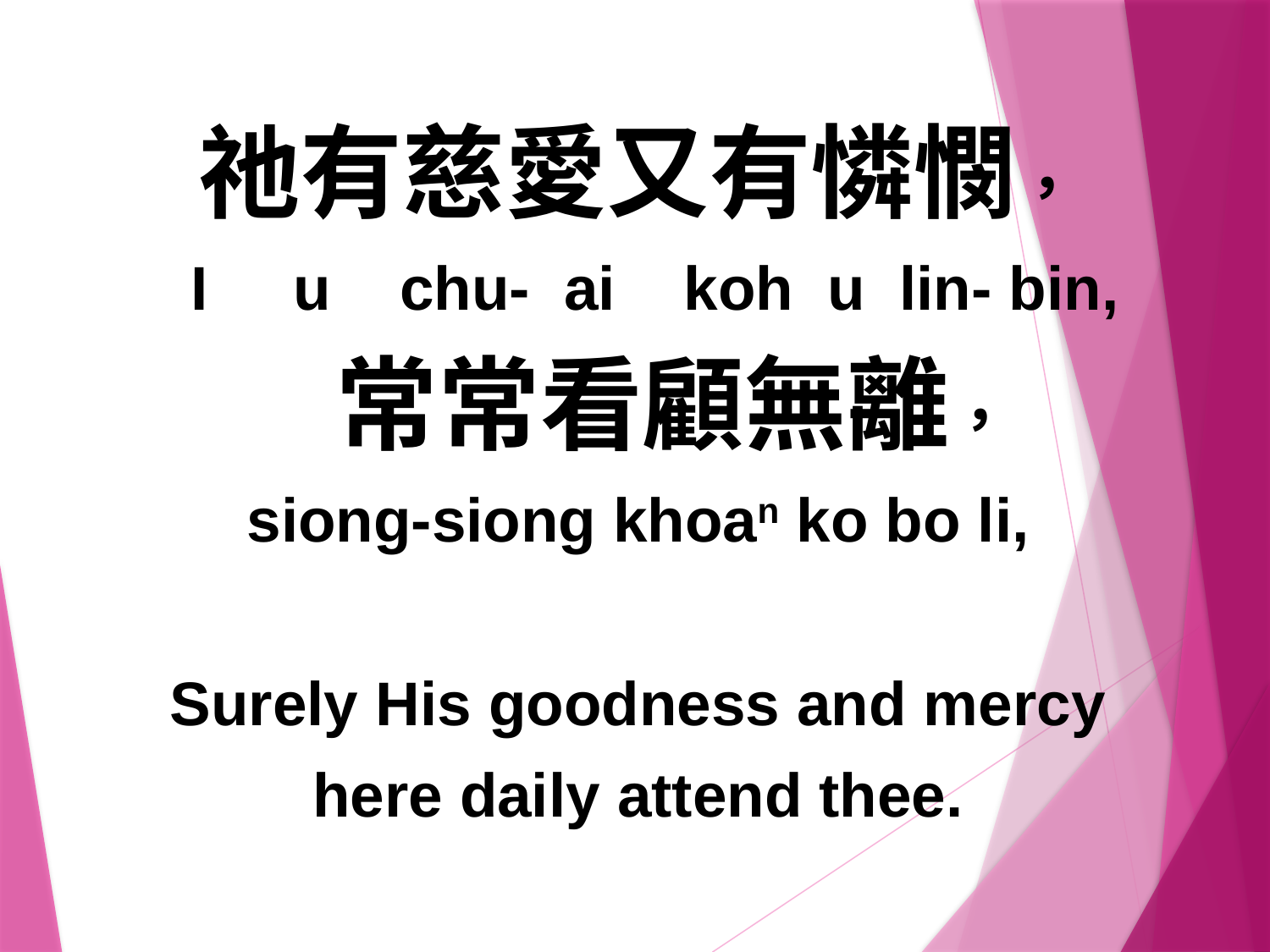

祂有慈愛又有憐憫，
  I     u    chu-  ai    koh  u  lin- bin,
  常常看顧無離，
siong-siong khoan ko bo li,

Surely His goodness and mercy
here daily attend thee.